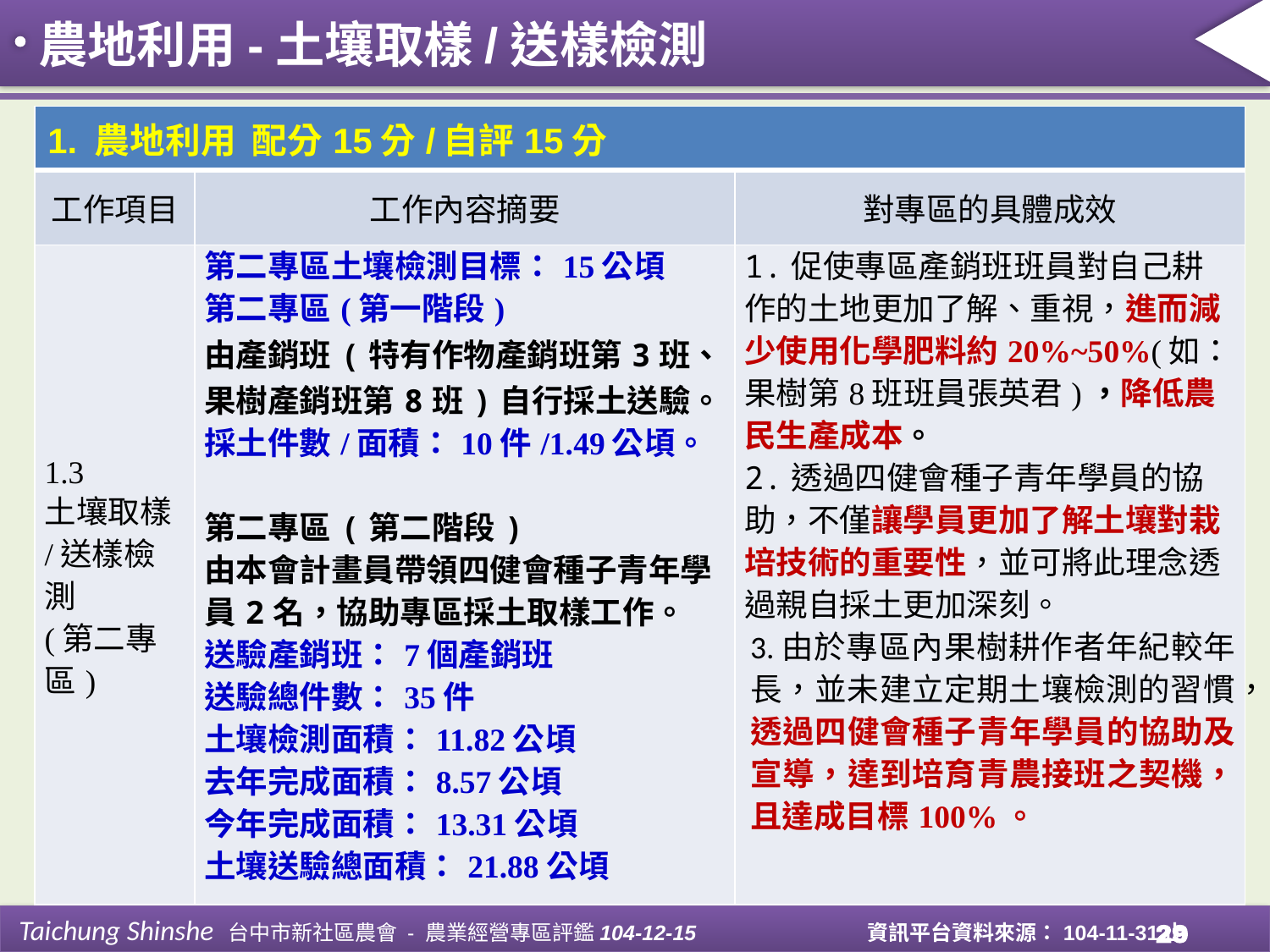

農地利用-土壤取樣/送樣檢測

| 1. 農地利用 配分15分/自評15分 |  |  |
| --- | --- | --- |
| 工作項目 | 工作內容摘要 | 對專區的具體成效 |
| 1.3 土壤取樣/送樣檢測 (第二專區) | 第二專區土壤檢測目標：15公頃 第二專區(第一階段) 由產銷班(特有作物產銷班第3班、果樹產銷班第8班)自行採土送驗。 採土件數/面積：10件/1.49公頃。 第二專區(第二階段) 由本會計畫員帶領四健會種子青年學員2名，協助專區採土取樣工作。 送驗產銷班：7個產銷班 送驗總件數：35件 土壤檢測面積：11.82公頃 去年完成面積：8.57公頃 今年完成面積：13.31公頃 土壤送驗總面積：21.88公頃 | 1.促使專區產銷班班員對自己耕作的土地更加了解、重視，進而減少使用化學肥料約20%~50%(如：果樹第8班班員張英君)，降低農民生產成本。 2.透過四健會種子青年學員的協助，不僅讓學員更加了解土壤對栽培技術的重要性，並可將此理念透過親自採土更加深刻。 3.由於專區內果樹耕作者年紀較年長，並未建立定期土壤檢測的習慣，透過四健會種子青年學員的協助及宣導，達到培育青農接班之契機，且達成目標100%。 |